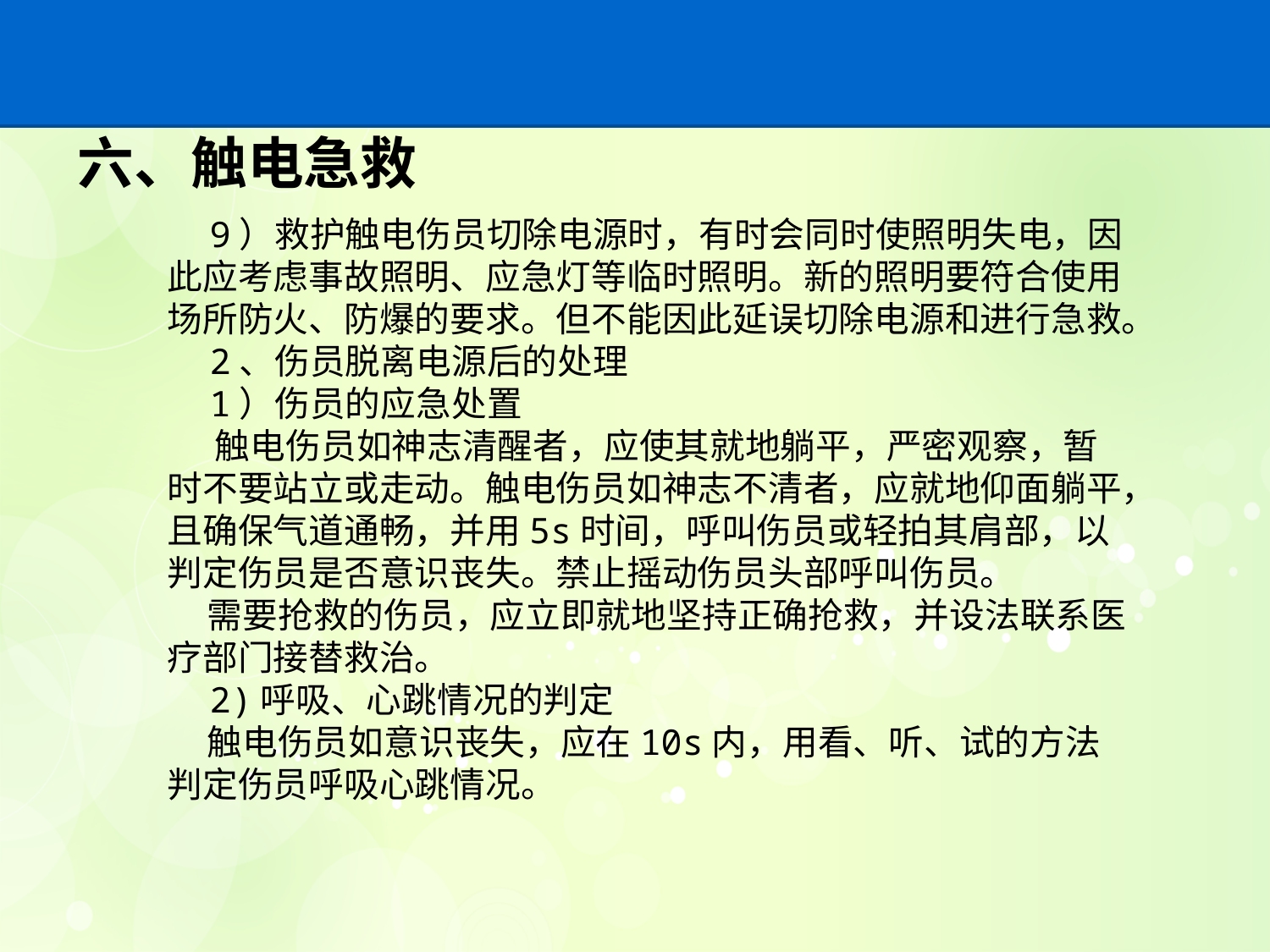

# 六、触电急救
  9）救护触电伤员切除电源时，有时会同时使照明失电，因此应考虑事故照明、应急灯等临时照明。新的照明要符合使用场所防火、防爆的要求。但不能因此延误切除电源和进行急救。
  2、伤员脱离电源后的处理
  1）伤员的应急处置
     触电伤员如神志清醒者，应使其就地躺平，严密观察，暂时不要站立或走动。触电伤员如神志不清者，应就地仰面躺平，且确保气道通畅，并用5s时间，呼叫伤员或轻拍其肩部，以判定伤员是否意识丧失。禁止摇动伤员头部呼叫伤员。
    需要抢救的伤员，应立即就地坚持正确抢救，并设法联系医疗部门接替救治。
  2)呼吸、心跳情况的判定
    触电伤员如意识丧失，应在10s内，用看、听、试的方法判定伤员呼吸心跳情况。